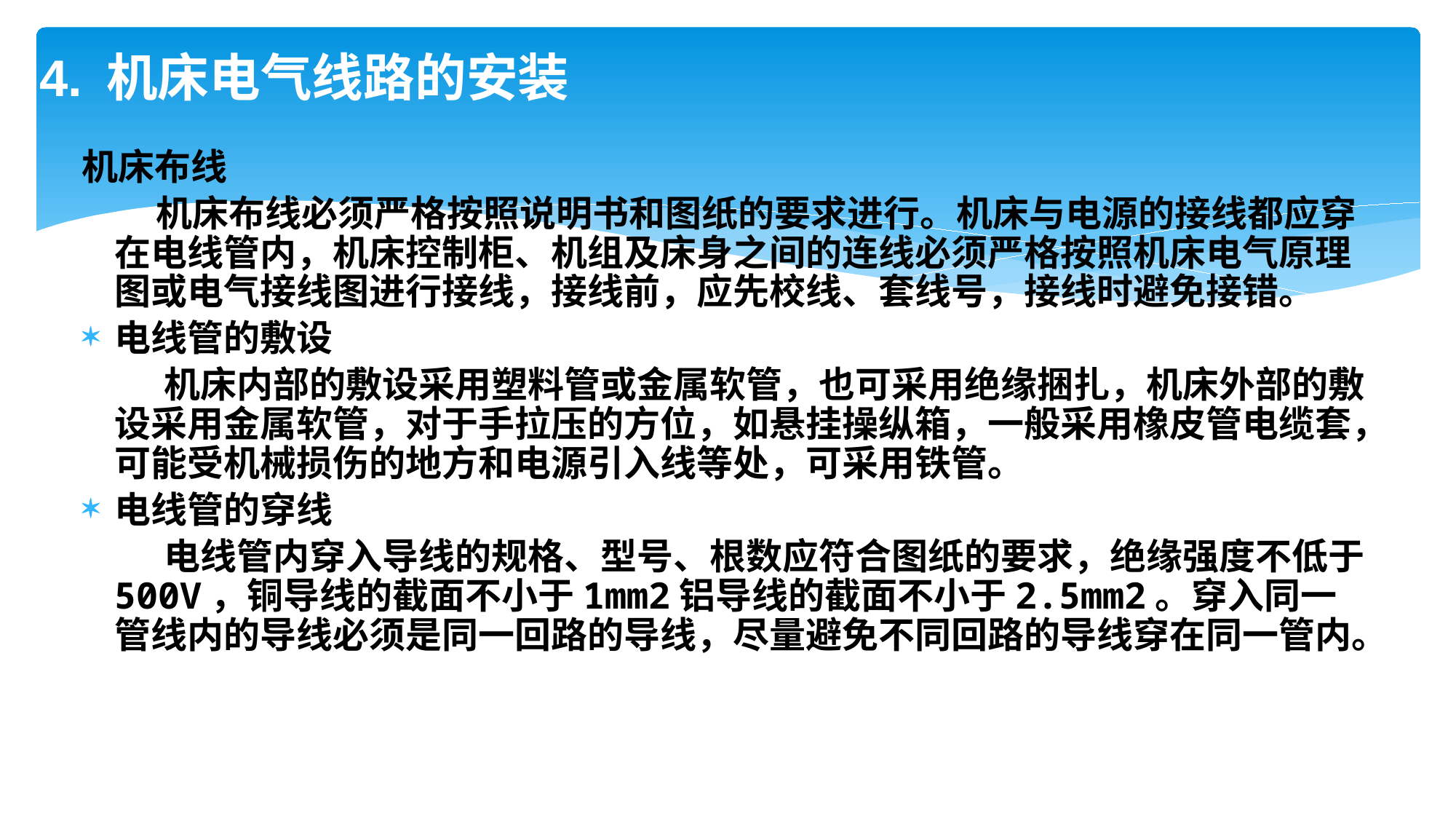

# 4. 机床电气线路的安装
机床布线
        机床布线必须严格按照说明书和图纸的要求进行。机床与电源的接线都应穿在电线管内，机床控制柜、机组及床身之间的连线必须严格按照机床电气原理图或电气接线图进行接线，接线前，应先校线、套线号，接线时避免接错。
电线管的敷设
         机床内部的敷设采用塑料管或金属软管，也可采用绝缘捆扎，机床外部的敷设采用金属软管，对于手拉压的方位，如悬挂操纵箱，一般采用橡皮管电缆套，可能受机械损伤的地方和电源引入线等处，可采用铁管。
电线管的穿线
         电线管内穿入导线的规格、型号、根数应符合图纸的要求，绝缘强度不低于500V，铜导线的截面不小于1mm2铝导线的截面不小于2.5mm2。穿入同一管线内的导线必须是同一回路的导线，尽量避免不同回路的导线穿在同一管内。